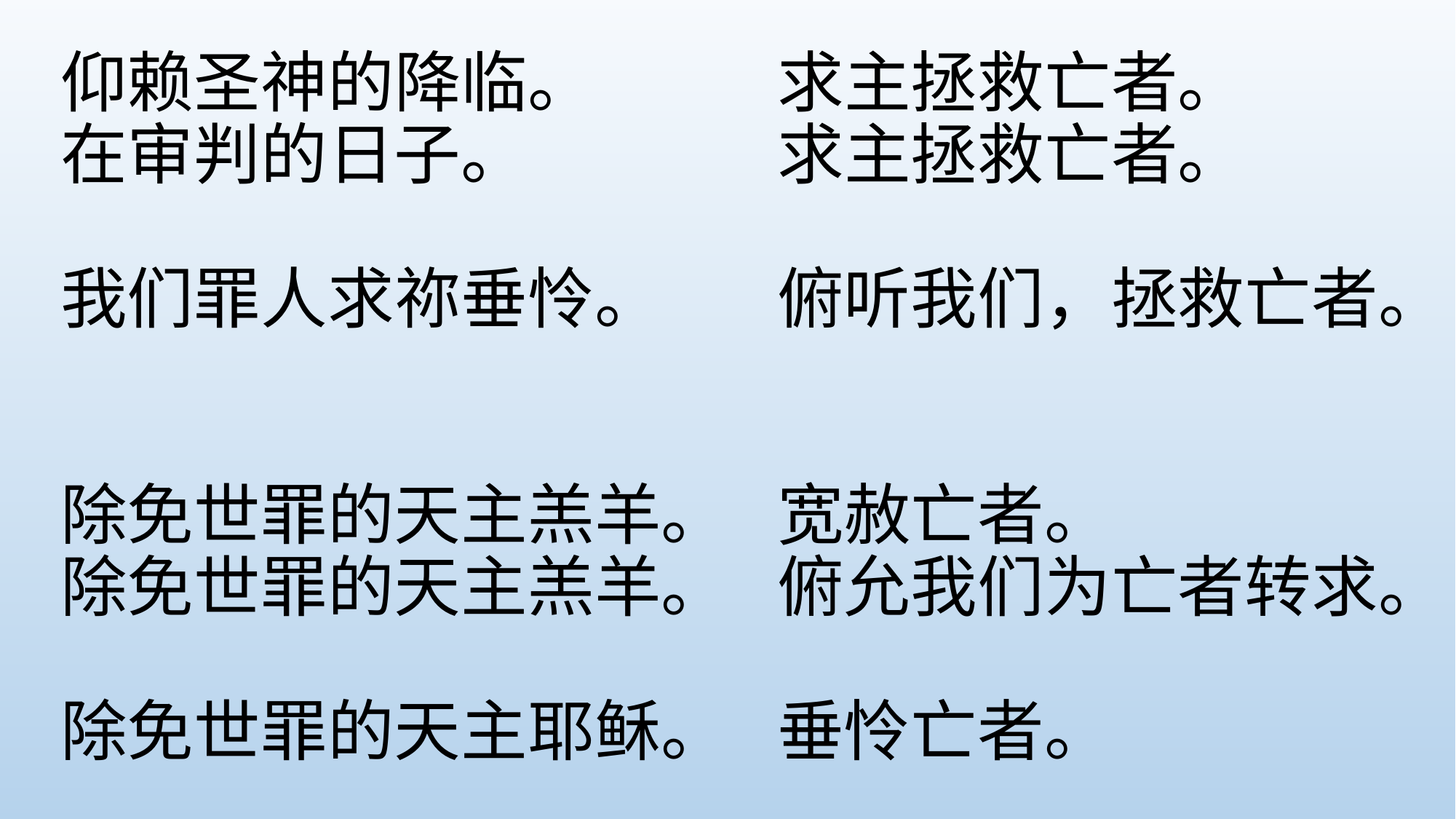

# 仰赖圣神的降临。	求主拯救亡者。 在审判的日子。	求主拯救亡者。 我们罪人求祢垂怜。	俯听我们，拯救亡者。 除免世罪的天主羔羊。	宽赦亡者。 除免世罪的天主羔羊。	俯允我们为亡者转求。 除免世罪的天主耶稣。	垂怜亡者。